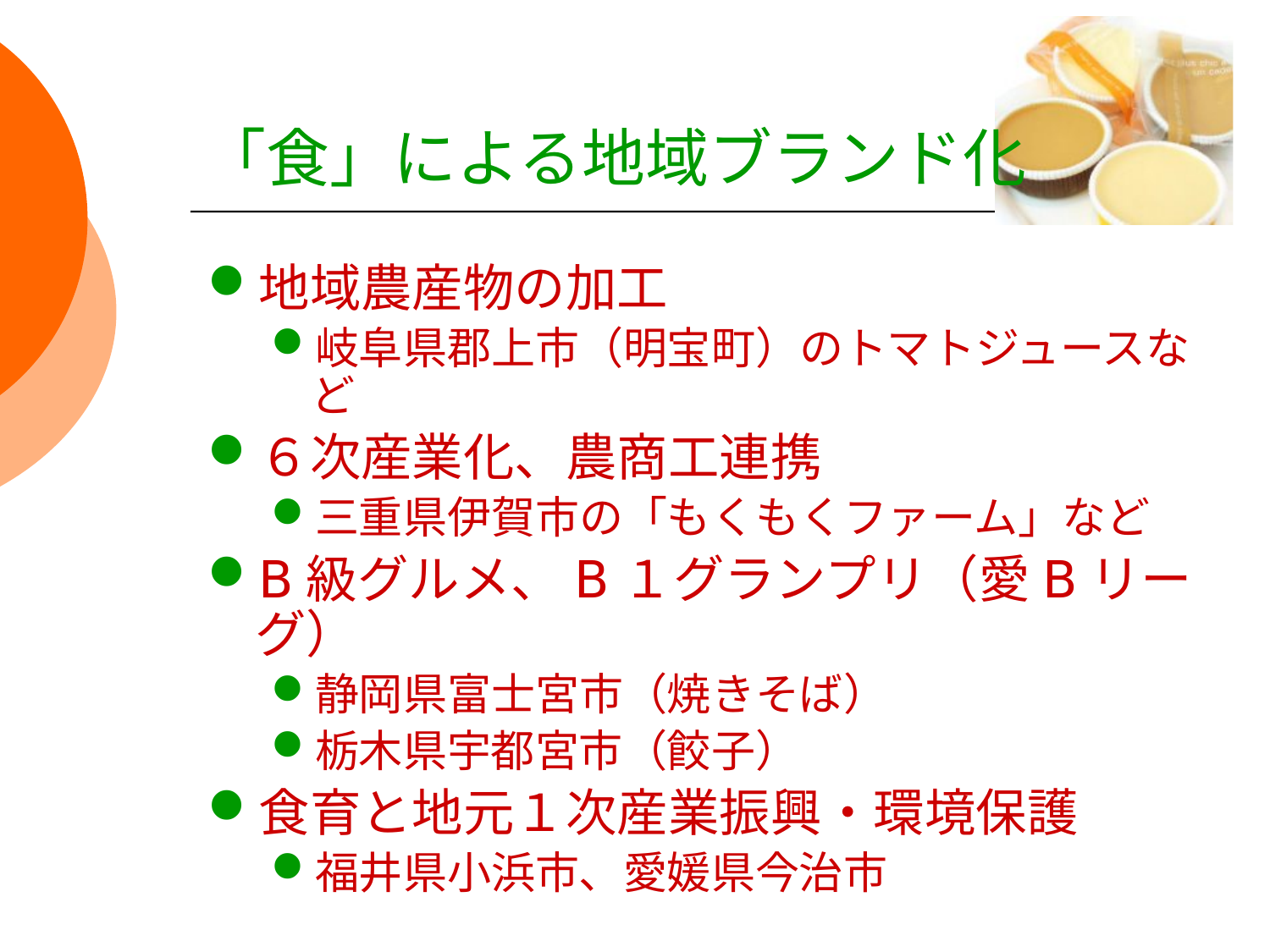

# 「食」による地域ブランド化
地域農産物の加工
岐阜県郡上市（明宝町）のトマトジュースなど
６次産業化、農商工連携
三重県伊賀市の「もくもくファーム」など
B級グルメ、B１グランプリ（愛Bリーグ）
静岡県富士宮市（焼きそば）
栃木県宇都宮市（餃子）
食育と地元１次産業振興・環境保護
福井県小浜市、愛媛県今治市